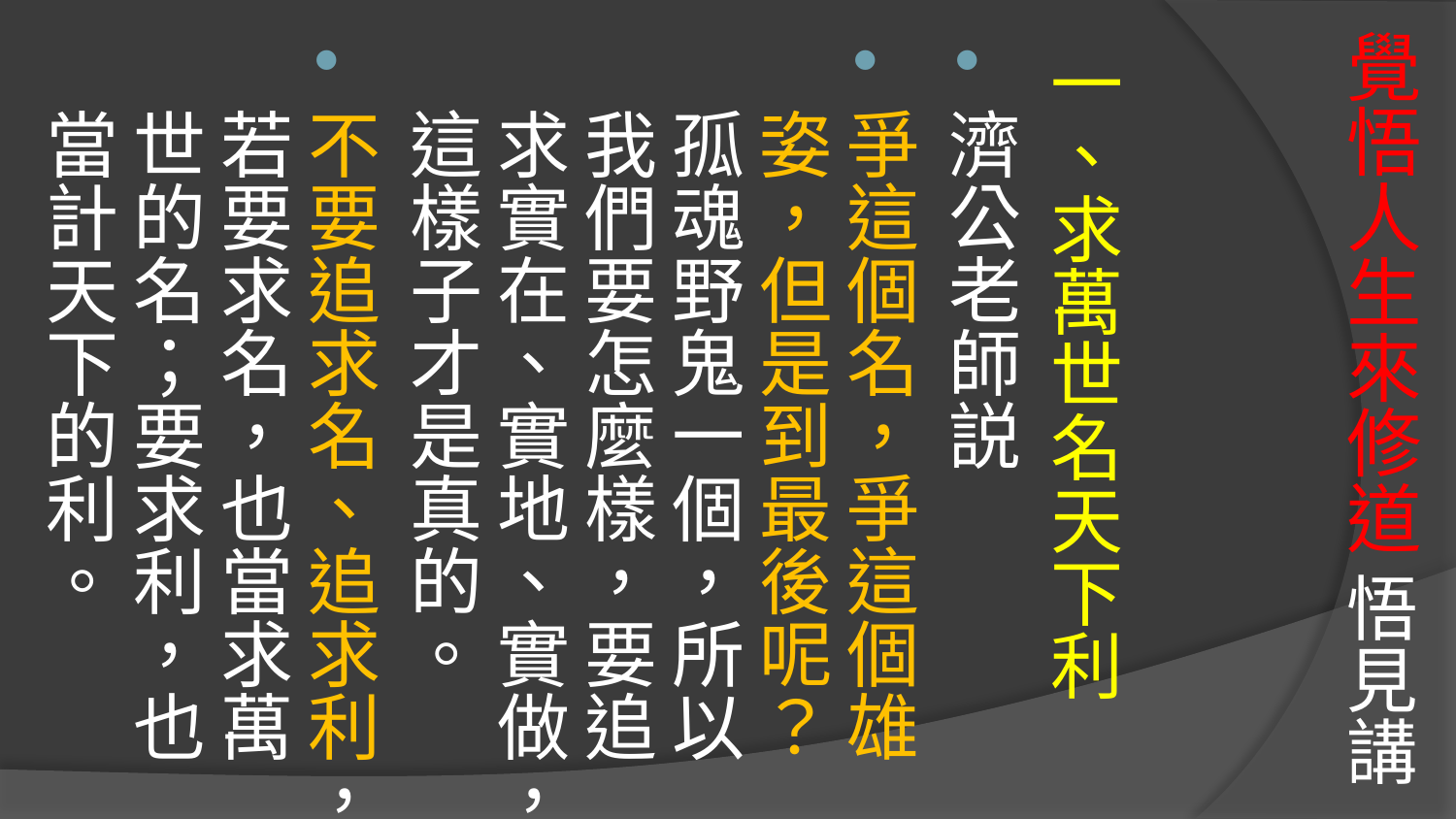

# 覺悟人生來修道 悟見講
一、求萬世名天下利
濟公老師説
爭這個名，爭這個雄姿，但是到最後呢？孤魂野鬼一個，所以我們要怎麼樣，要追求實在、實地、實做，這樣子才是真的。
不要追求名、追求利，若要求名，也當求萬世的名；要求利，也當計天下的利。